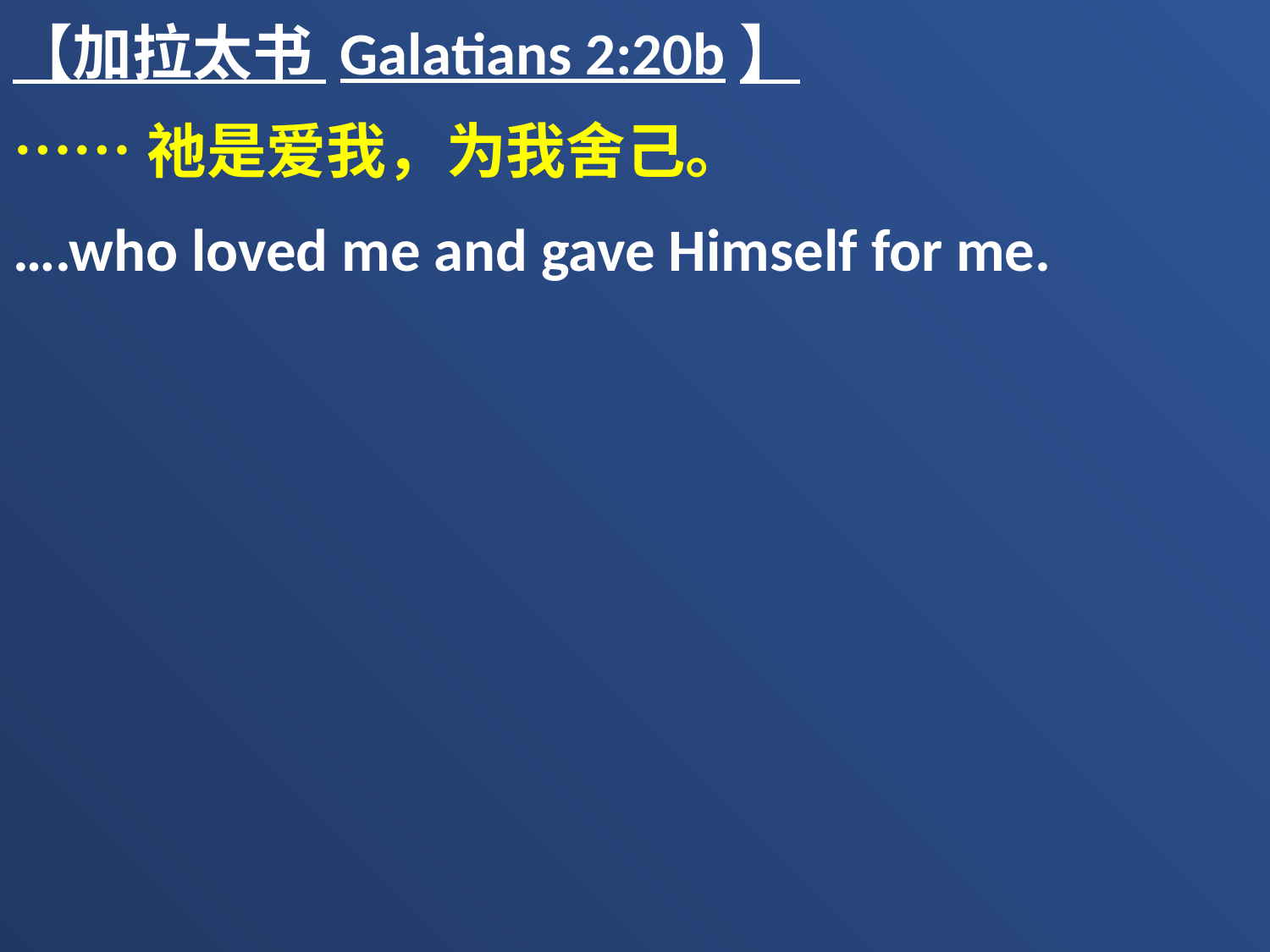

【加拉太书 Galatians 2:20b】
……祂是爱我，为我舍己。
….who loved me and gave Himself for me.